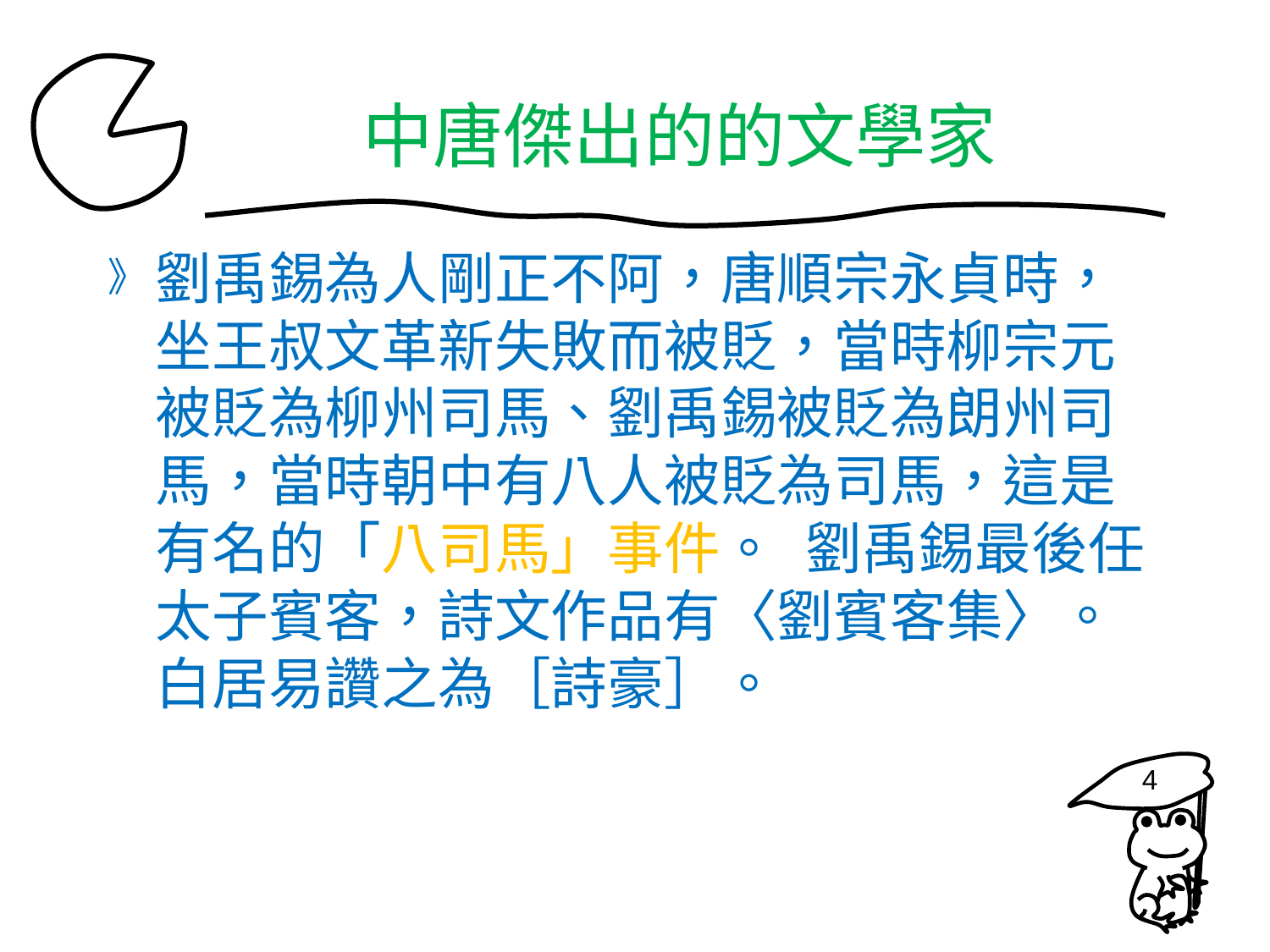

# 中唐傑出的的文學家
劉禹錫為人剛正不阿，唐順宗永貞時，坐王叔文革新失敗而被貶，當時柳宗元被貶為柳州司馬、劉禹錫被貶為朗州司馬，當時朝中有八人被貶為司馬，這是有名的「八司馬」事件。 劉禹錫最後任太子賓客，詩文作品有〈劉賓客集〉。 白居易讚之為［詩豪］。

4